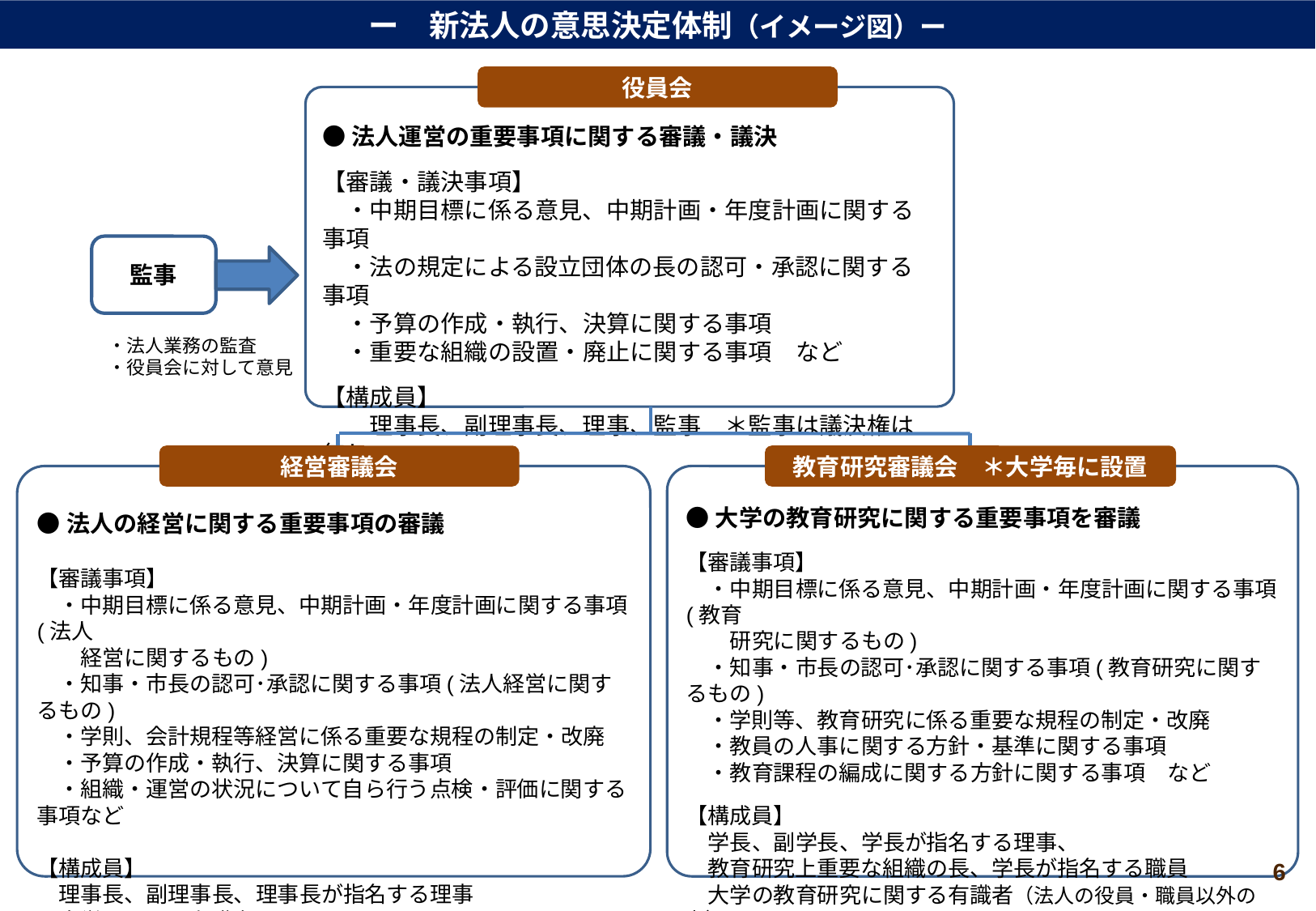

ー　新法人の意思決定体制（イメージ図）ー
役員会

●法人運営の重要事項に関する審議・議決

【審議・議決事項】
　・中期目標に係る意見、中期計画・年度計画に関する事項
　・法の規定による設立団体の長の認可・承認に関する事項
　・予算の作成・執行、決算に関する事項
　・重要な組織の設置・廃止に関する事項　など

【構成員】
　　理事長、副理事長、理事、監事　＊監事は議決権は無し
監事

・法人業務の監査
・役員会に対して意見
経営審議会
教育研究審議会　＊大学毎に設置

●法人の経営に関する重要事項の審議

【審議事項】
　・中期目標に係る意見、中期計画・年度計画に関する事項(法人
　　経営に関するもの)
　・知事・市長の認可･承認に関する事項(法人経営に関するもの)
　・学則、会計規程等経営に係る重要な規程の制定・改廃
　・予算の作成・執行、決算に関する事項
　・組織・運営の状況について自ら行う点検・評価に関する事項など

【構成員】
　理事長、副理事長、理事長が指名する理事
　大学に関する有識者（法人の役員・職員以外の者）

●大学の教育研究に関する重要事項を審議

【審議事項】
　・中期目標に係る意見、中期計画・年度計画に関する事項(教育
　　研究に関するもの)
　・知事・市長の認可･承認に関する事項(教育研究に関するもの)
　・学則等、教育研究に係る重要な規程の制定・改廃
　・教員の人事に関する方針・基準に関する事項
　・教育課程の編成に関する方針に関する事項　など

【構成員】
　学長、副学長、学長が指名する理事、
　教育研究上重要な組織の長、学長が指名する職員
　大学の教育研究に関する有識者（法人の役員・職員以外の者）

6